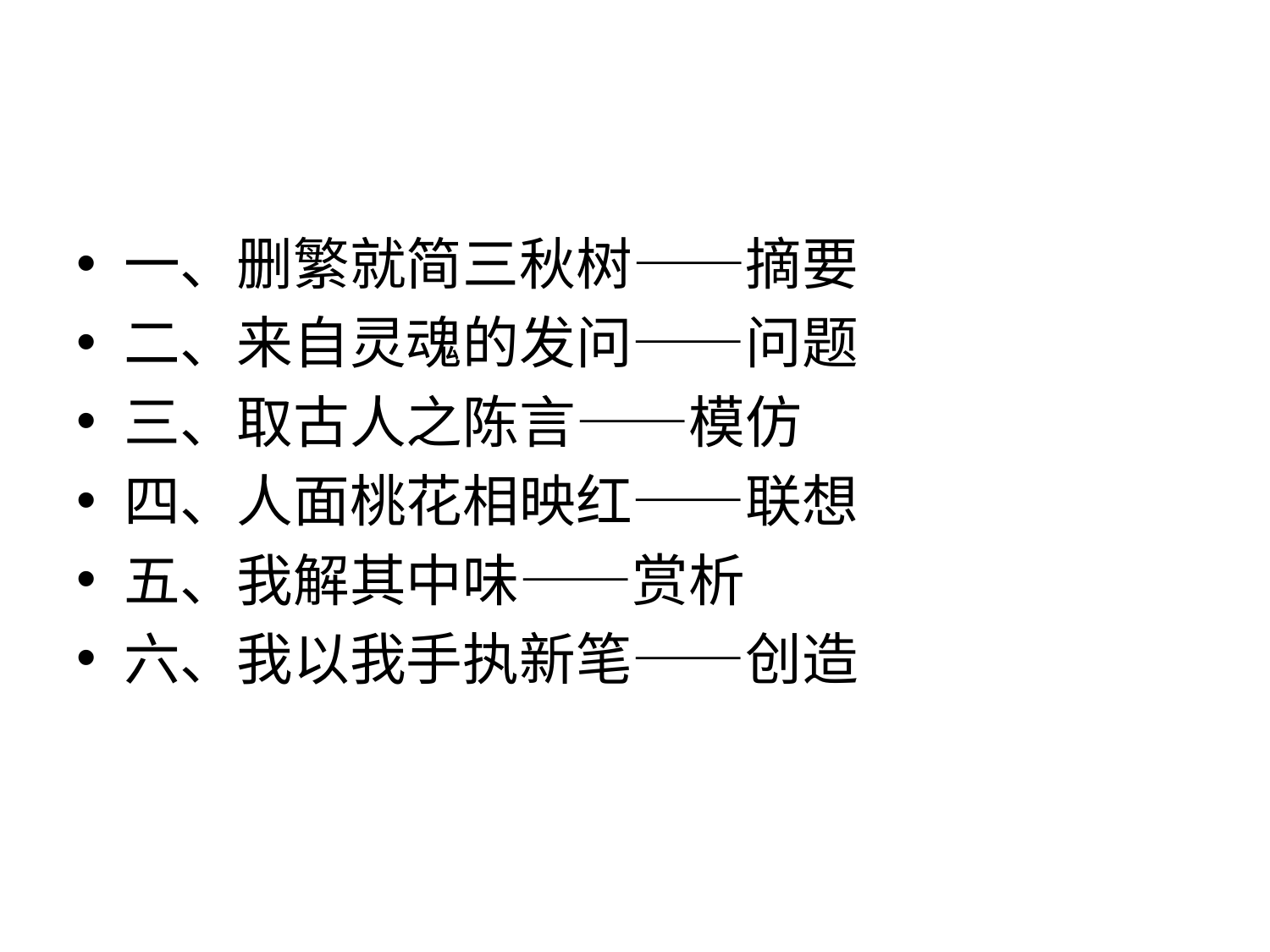

#
一、删繁就简三秋树——摘要
二、来自灵魂的发问——问题
三、取古人之陈言——模仿
四、人面桃花相映红——联想
五、我解其中味——赏析
六、我以我手执新笔——创造